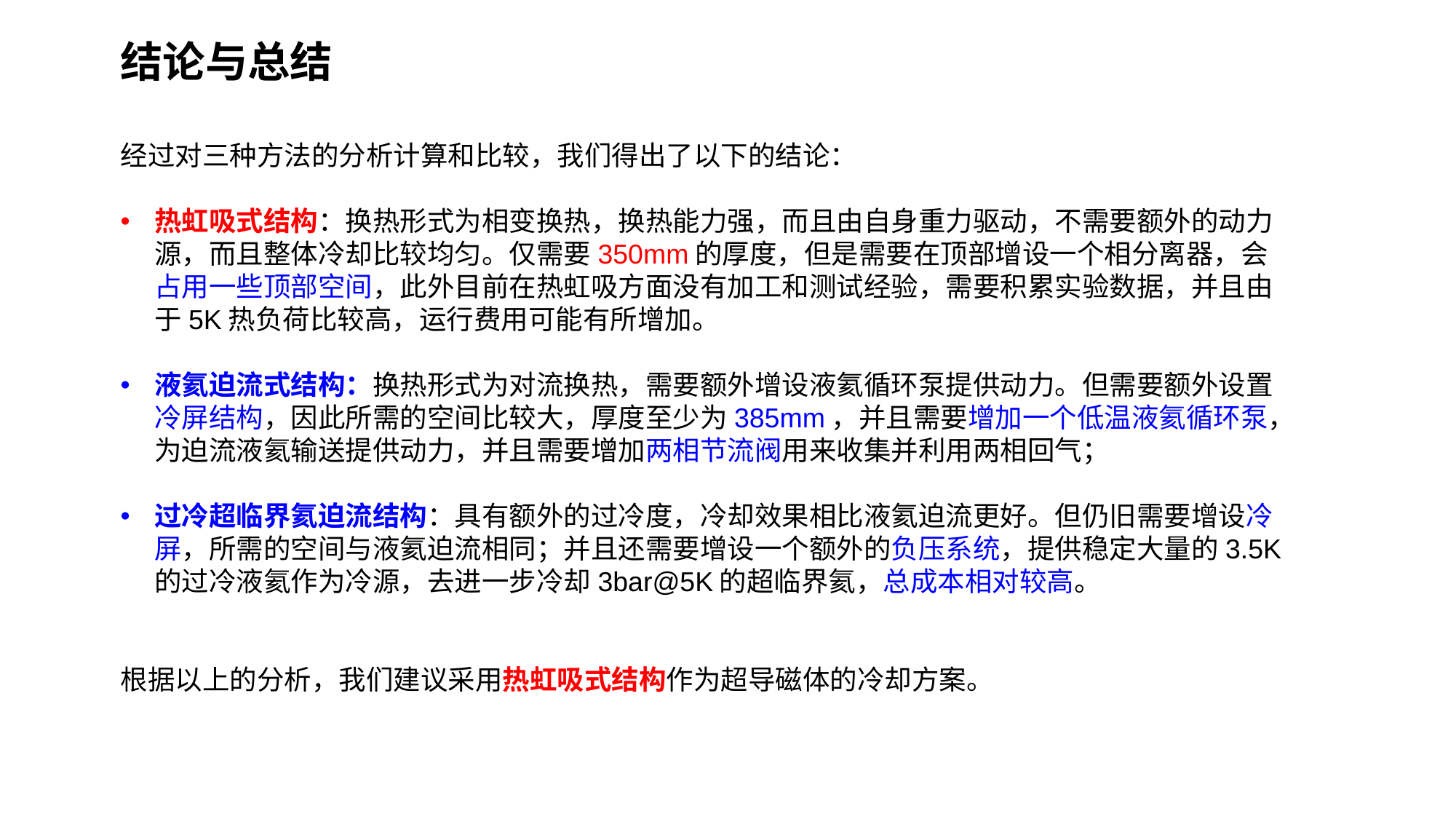

结论与总结
经过对三种方法的分析计算和比较，我们得出了以下的结论：

热虹吸式结构：换热形式为相变换热，换热能力强，而且由自身重力驱动，不需要额外的动力源，而且整体冷却比较均匀。仅需要350mm的厚度，但是需要在顶部增设一个相分离器，会占用一些顶部空间，此外目前在热虹吸方面没有加工和测试经验，需要积累实验数据，并且由于5K热负荷比较高，运行费用可能有所增加。

液氦迫流式结构：换热形式为对流换热，需要额外增设液氦循环泵提供动力。但需要额外设置冷屏结构，因此所需的空间比较大，厚度至少为385mm，并且需要增加一个低温液氦循环泵，为迫流液氦输送提供动力，并且需要增加两相节流阀用来收集并利用两相回气；

过冷超临界氦迫流结构：具有额外的过冷度，冷却效果相比液氦迫流更好。但仍旧需要增设冷屏，所需的空间与液氦迫流相同；并且还需要增设一个额外的负压系统，提供稳定大量的3.5K的过冷液氦作为冷源，去进一步冷却3bar@5K的超临界氦，总成本相对较高。

根据以上的分析，我们建议采用热虹吸式结构作为超导磁体的冷却方案。